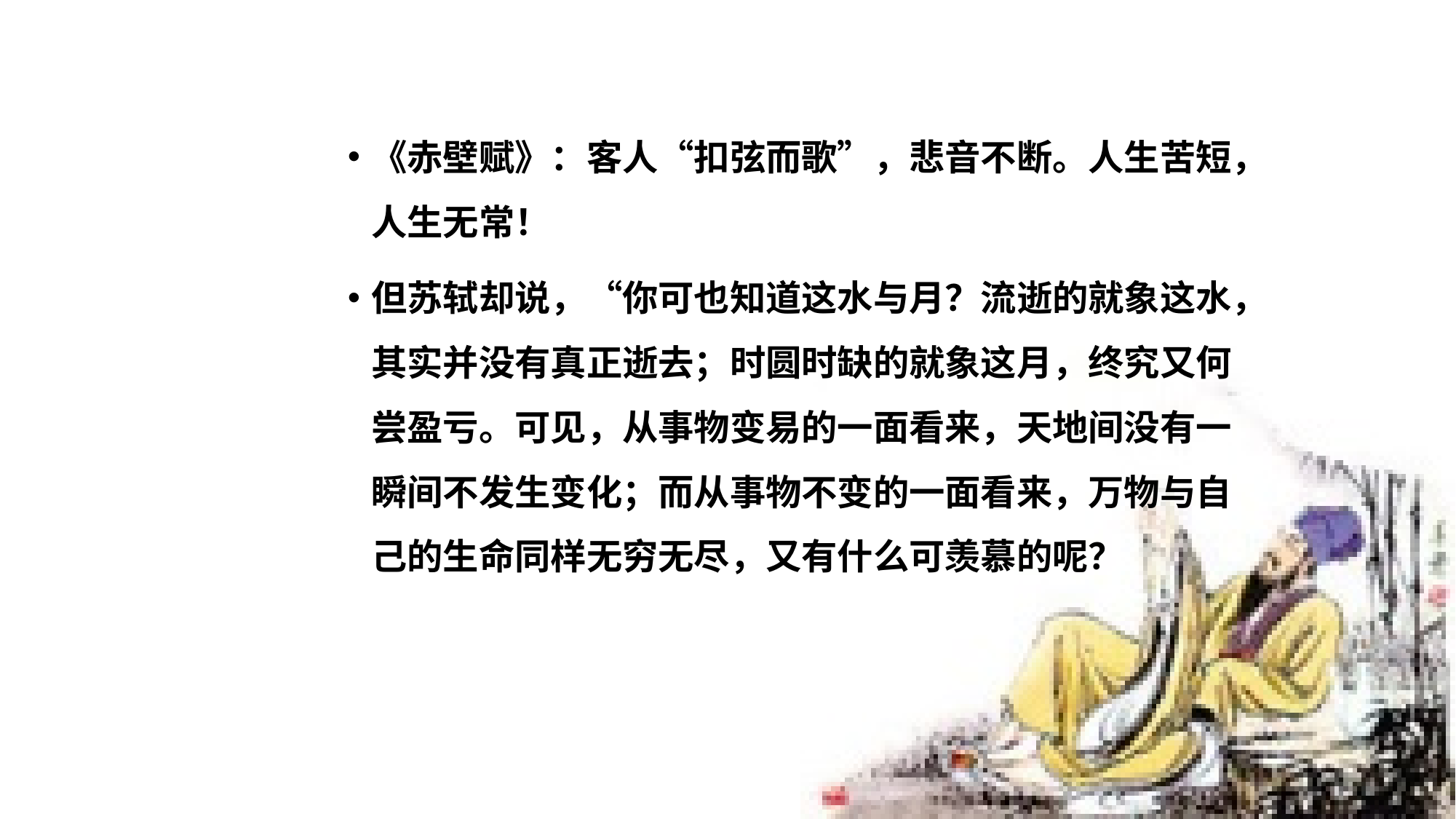

《赤壁赋》：客人“扣弦而歌”，悲音不断。人生苦短，人生无常！
但苏轼却说，“你可也知道这水与月？流逝的就象这水，其实并没有真正逝去；时圆时缺的就象这月，终究又何尝盈亏。可见，从事物变易的一面看来，天地间没有一瞬间不发生变化；而从事物不变的一面看来，万物与自己的生命同样无穷无尽，又有什么可羡慕的呢？